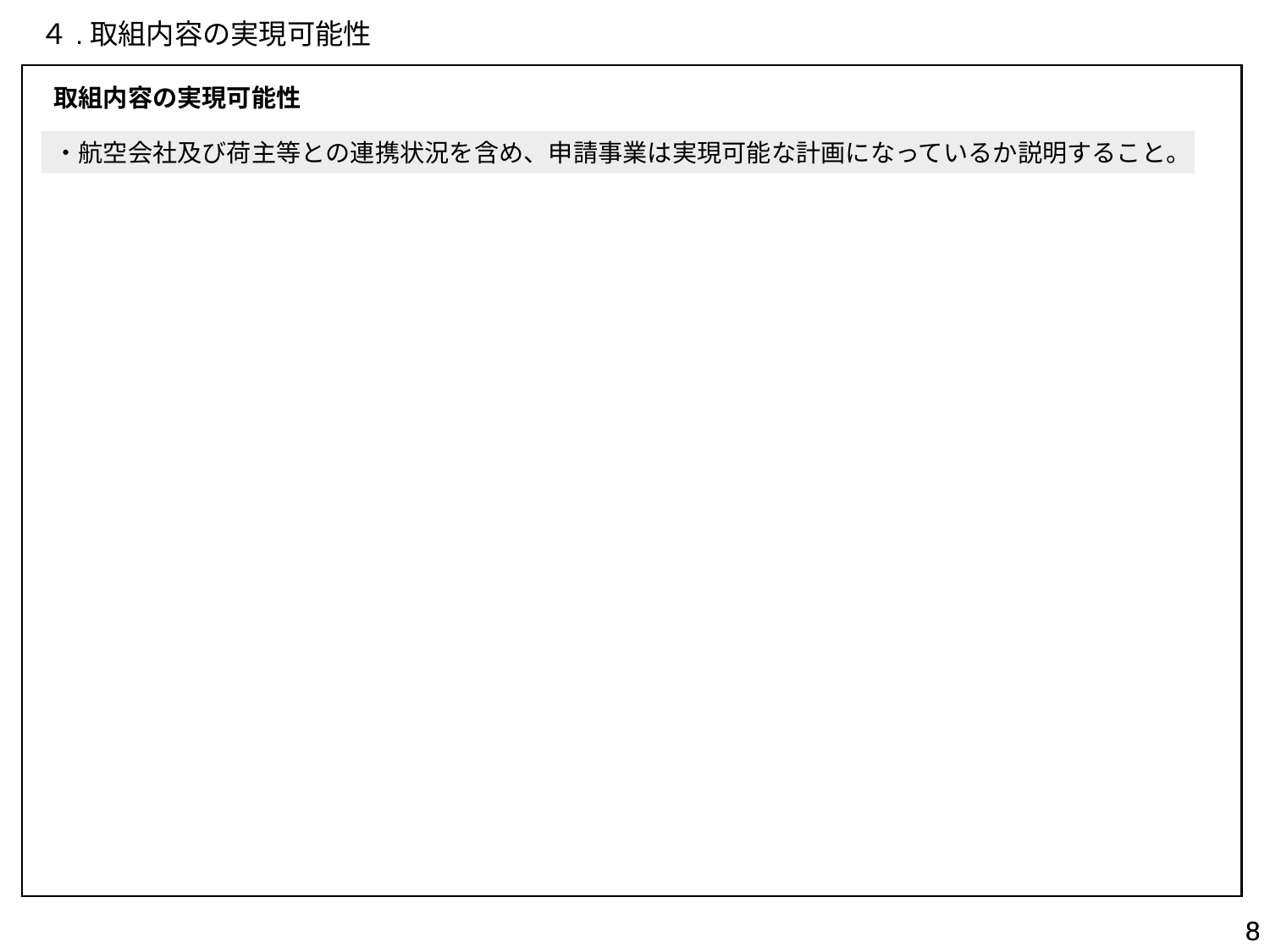

# ４.取組内容の実現可能性

取組内容の実現可能性
・航空会社及び荷主等との連携状況を含め、申請事業は実現可能な計画になっているか説明すること。
8
8